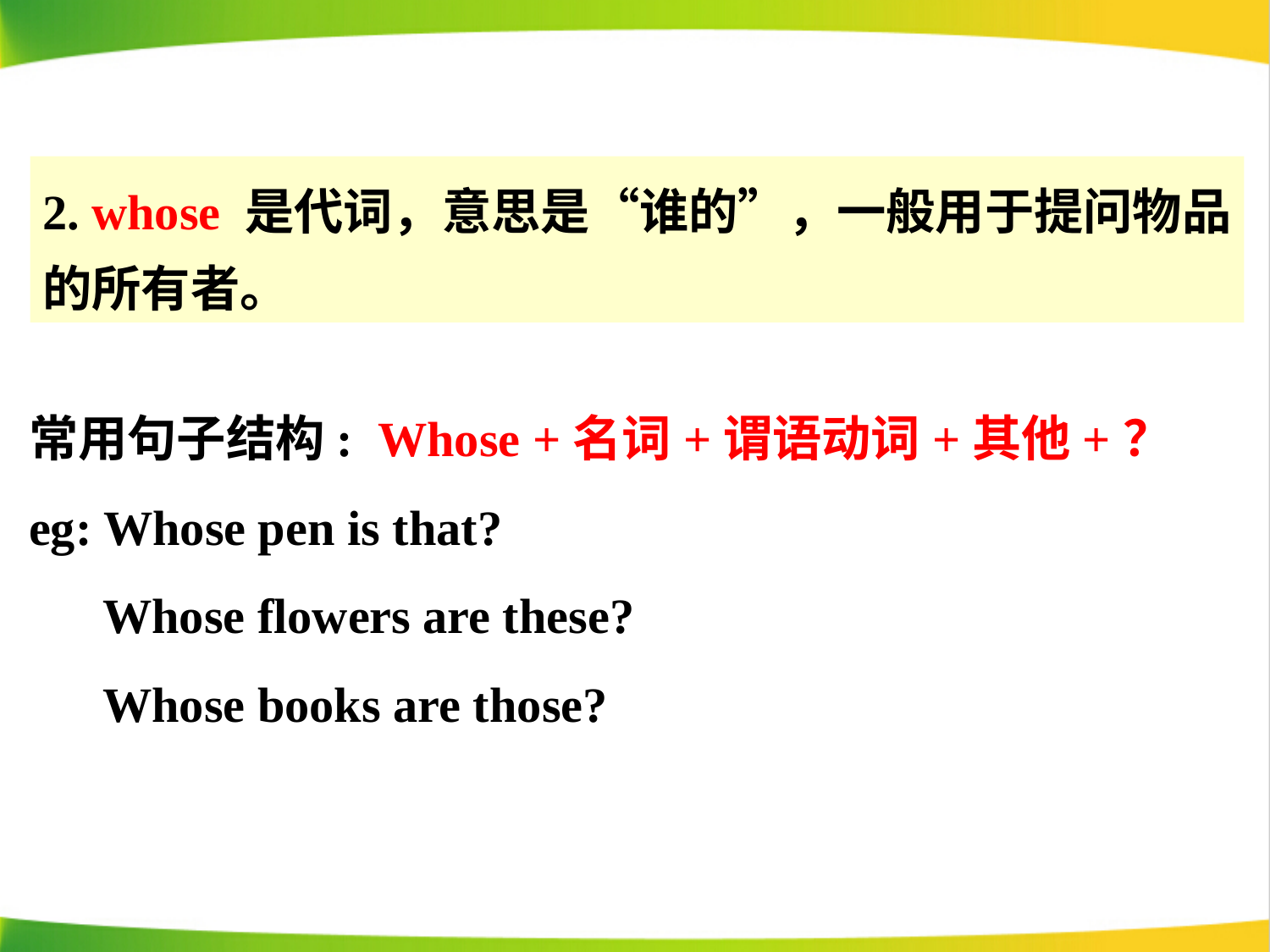

2. whose 是代词，意思是“谁的”，一般用于提问物品
的所有者。
常用句子结构:  Whose +名词+谓语动词+其他+？
eg: Whose pen is that?
      Whose flowers are these?
      Whose books are those?